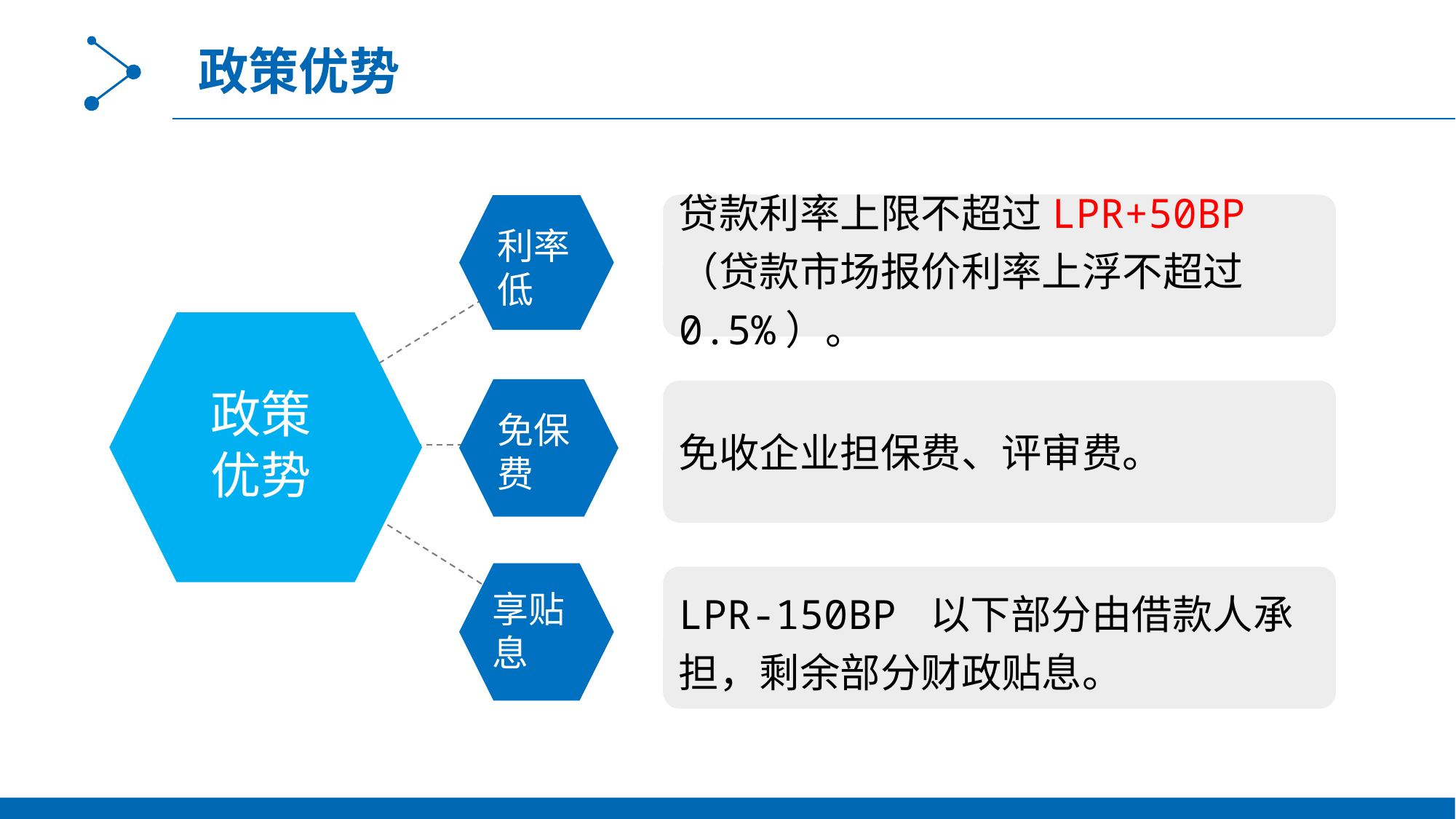

政策优势
贷款利率上限不超过LPR+50BP（贷款市场报价利率上浮不超过0.5%）。

利率低

政策优势

免保费
免收企业担保费、评审费。

享贴息
LPR-150BP 以下部分由借款人承担，剩余部分财政贴息。